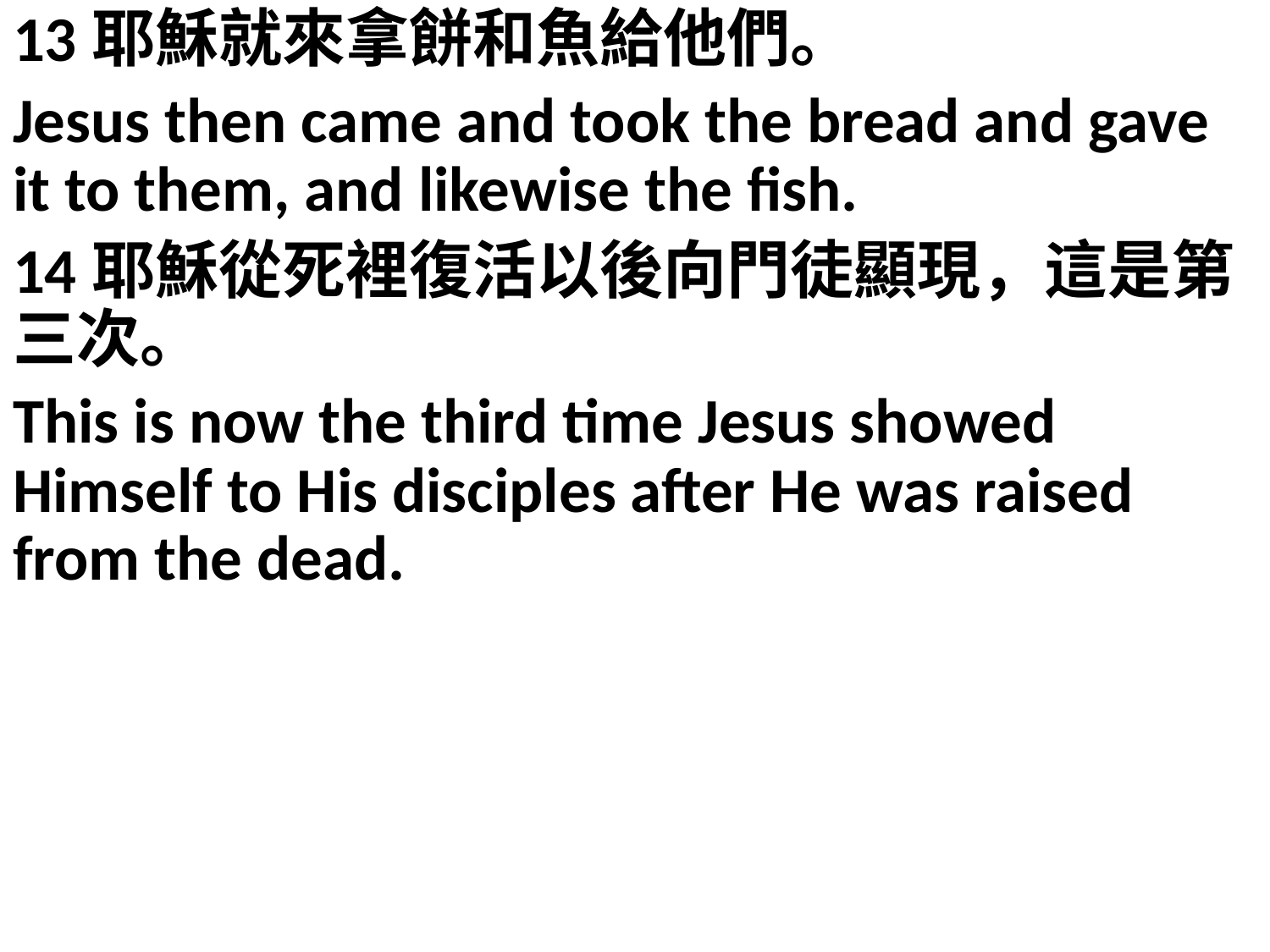

13耶穌就來拿餅和魚給他們。
Jesus then came and took the bread and gave it to them, and likewise the fish.
14耶穌從死裡復活以後向門徒顯現，這是第三次。
This is now the third time Jesus showed Himself to His disciples after He was raised from the dead.